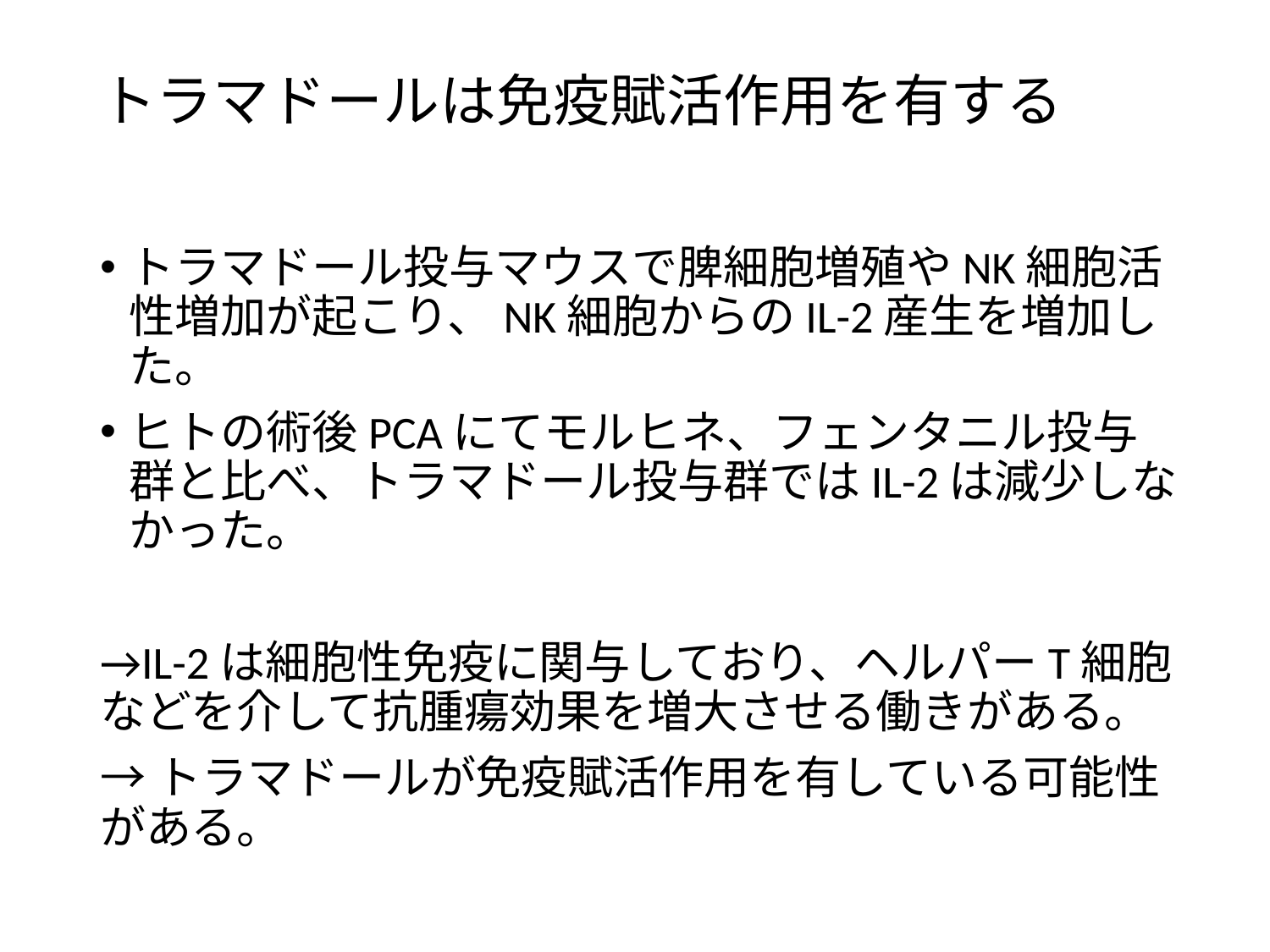

# トラマドールは免疫賦活作用を有する
トラマドール投与マウスで脾細胞増殖やNK細胞活性増加が起こり、NK細胞からのIL-2産生を増加した。
ヒトの術後PCAにてモルヒネ、フェンタニル投与群と比べ、トラマドール投与群ではIL-2は減少しなかった。

→IL-2は細胞性免疫に関与しており、ヘルパーT細胞などを介して抗腫瘍効果を増大させる働きがある。
→トラマドールが免疫賦活作用を有している可能性がある。